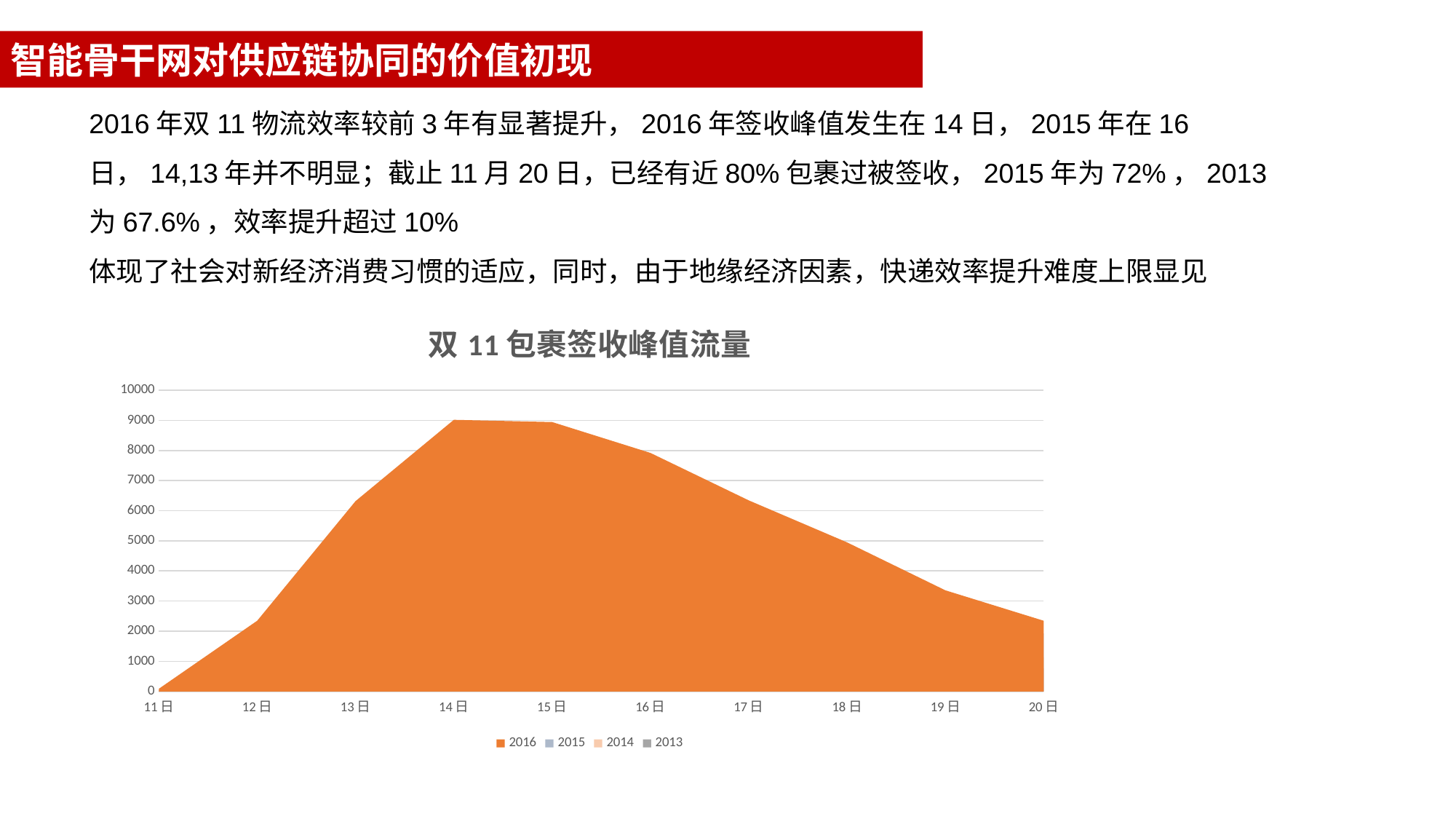

智能骨干网对供应链协同的价值初现
2016年双11物流效率较前3年有显著提升，2016年签收峰值发生在14日，2015年在16日，14,13年并不明显；截止11月20日，已经有近80%包裹过被签收，2015年为72%，2013为67.6%，效率提升超过10%
体现了社会对新经济消费习惯的适应，同时，由于地缘经济因素，快递效率提升难度上限显见

### Chart: 双11包裹签收峰值流量

| Category | 2016 | 2015 | 2014 | 2013 |
|---|---|---|---|---|
| 11日 | 90.0 | 35.0 | 23.0 | 7.0 |
| 12日 | 2348.0 | 1393.0 | 837.0 | 573.0 |
| 13日 | 6319.0 | 3697.0 | 2163.0 | 1419.0 |
| 14日 | 9017.0 | 5031.0 | 3089.0 | 1931.0 |
| 15日 | 8944.0 | 5267.0 | 3055.0 | 2011.0 |
| 16日 | 7919.0 | 5684.0 | 2812.0 | 1668.0 |
| 17日 | 6344.0 | 4295.0 | 3115.0 | 1373.0 |
| 18日 | 4948.0 | 3444.0 | 2177.0 | 1513.0 |
| 19日 | 3357.0 | 2651.0 | 1611.0 | 974.0 |
| 20日 | 2346.0 | 1923.0 | 1135.0 | 764.0 |